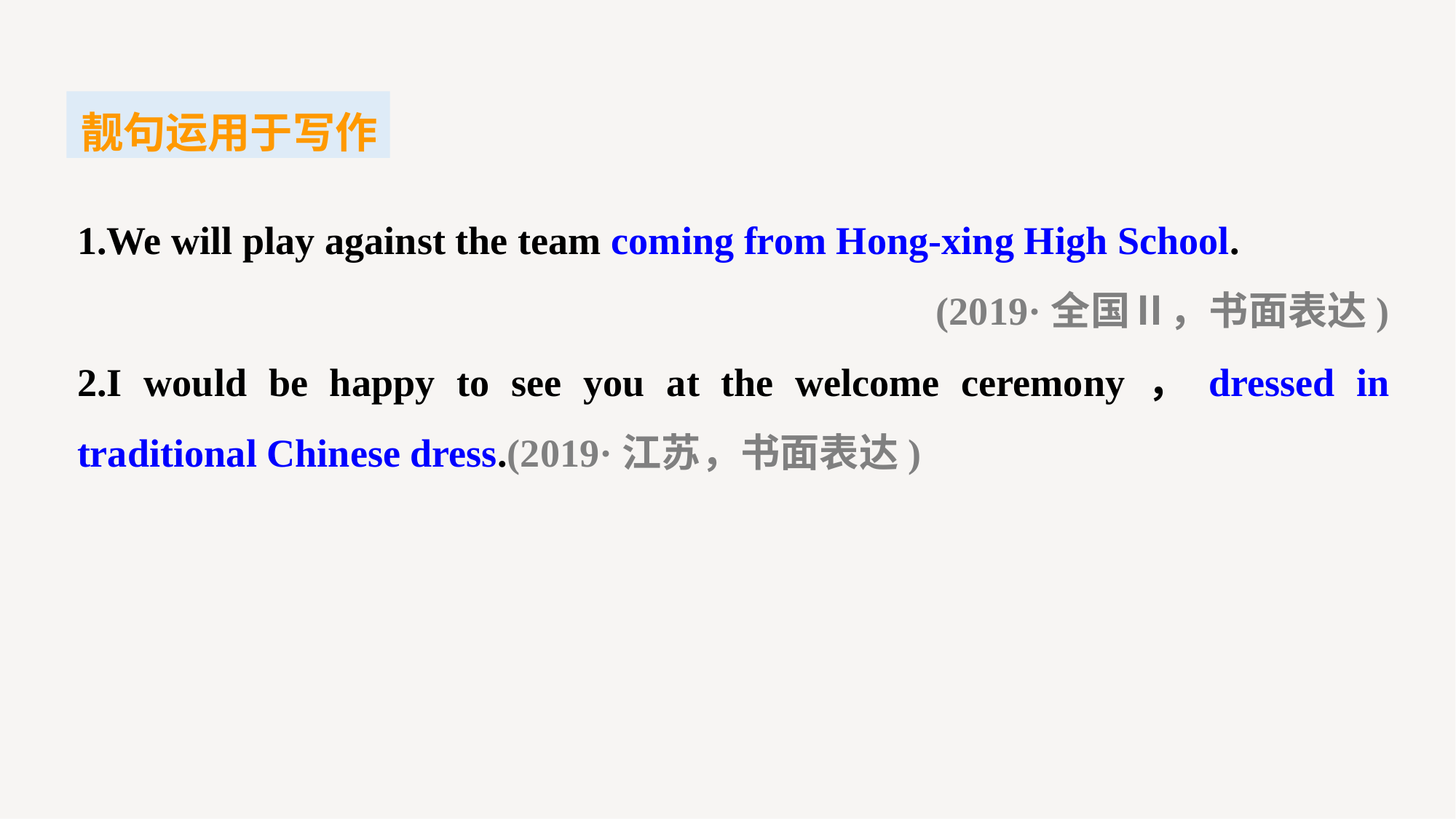

靓句运用于写作
1.We will play against the team coming from Hong-xing High School.
(2019·全国Ⅱ，书面表达)
2.I would be happy to see you at the welcome ceremony，dressed in traditional Chinese dress.(2019·江苏，书面表达)